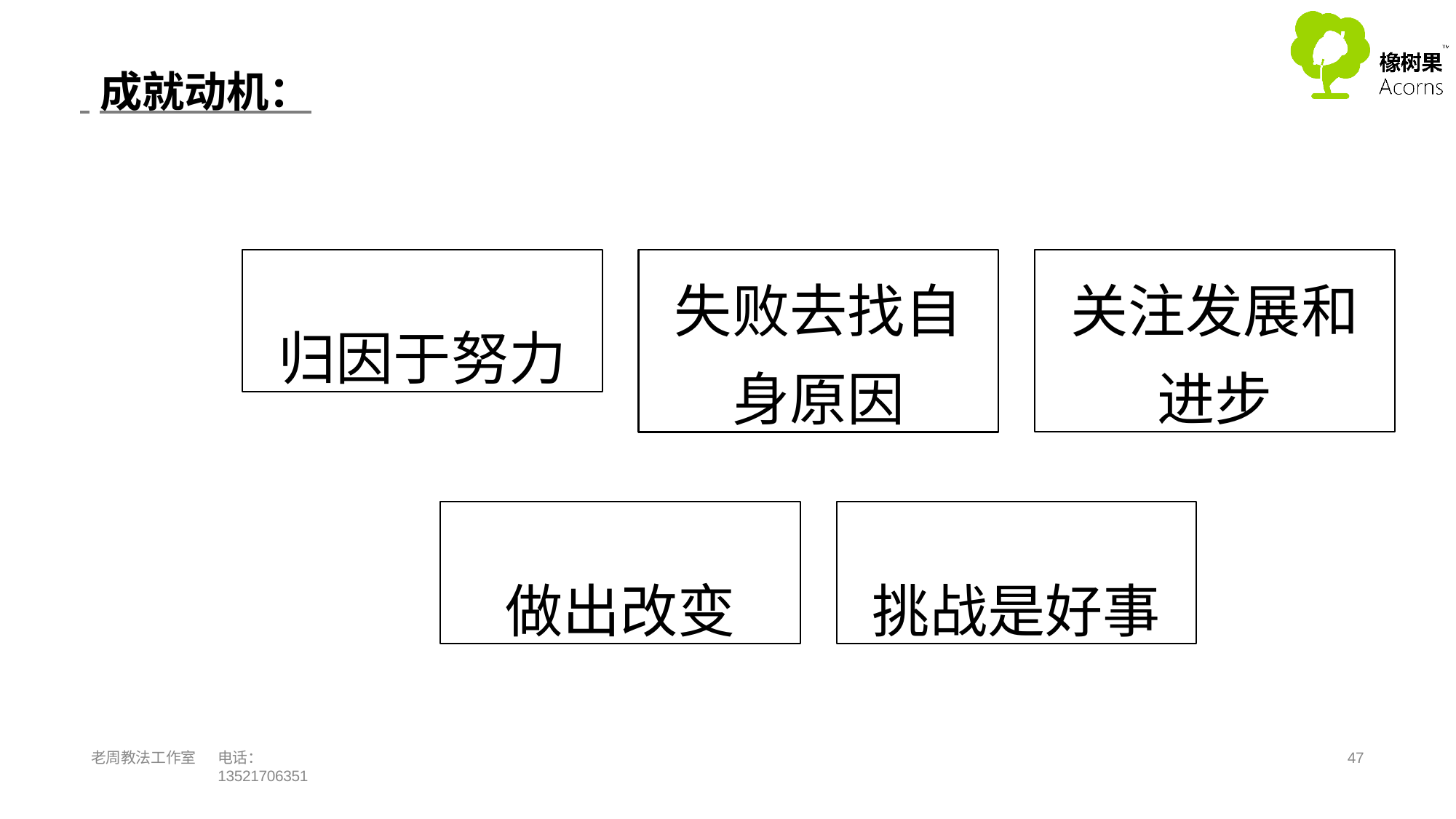

成就动机：

归因于努力
# 失败去找自 身原因
关注发展和 进步

做出改变

挑战是好事
老周教法工作室
电话：13521706351
47